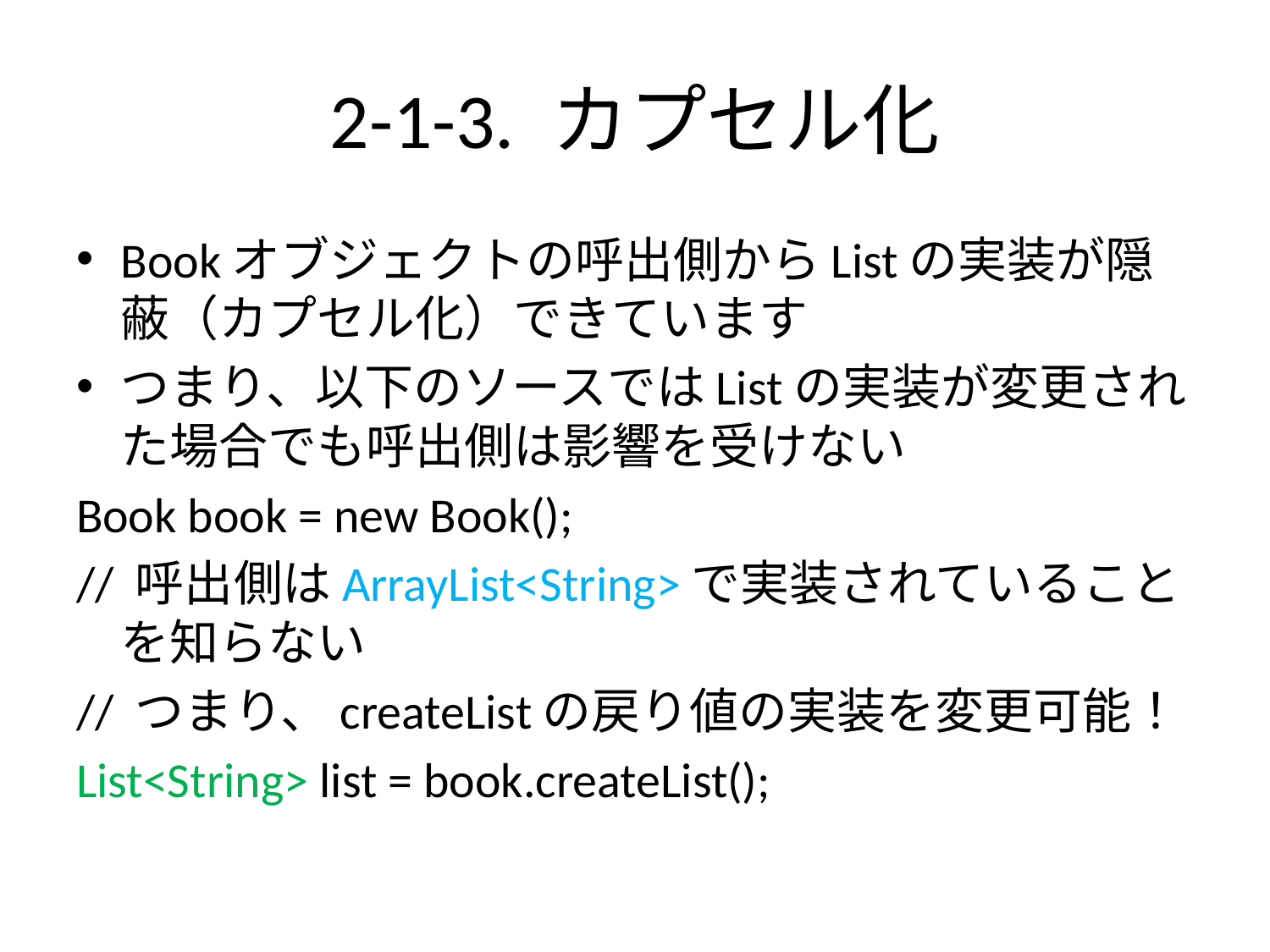

# 2-1-3. カプセル化
Bookオブジェクトの呼出側からListの実装が隠蔽（カプセル化）できています
つまり、以下のソースではListの実装が変更された場合でも呼出側は影響を受けない
Book book = new Book();
// 呼出側はArrayList<String>で実装されていることを知らない
// つまり、createListの戻り値の実装を変更可能！
List<String> list = book.createList();